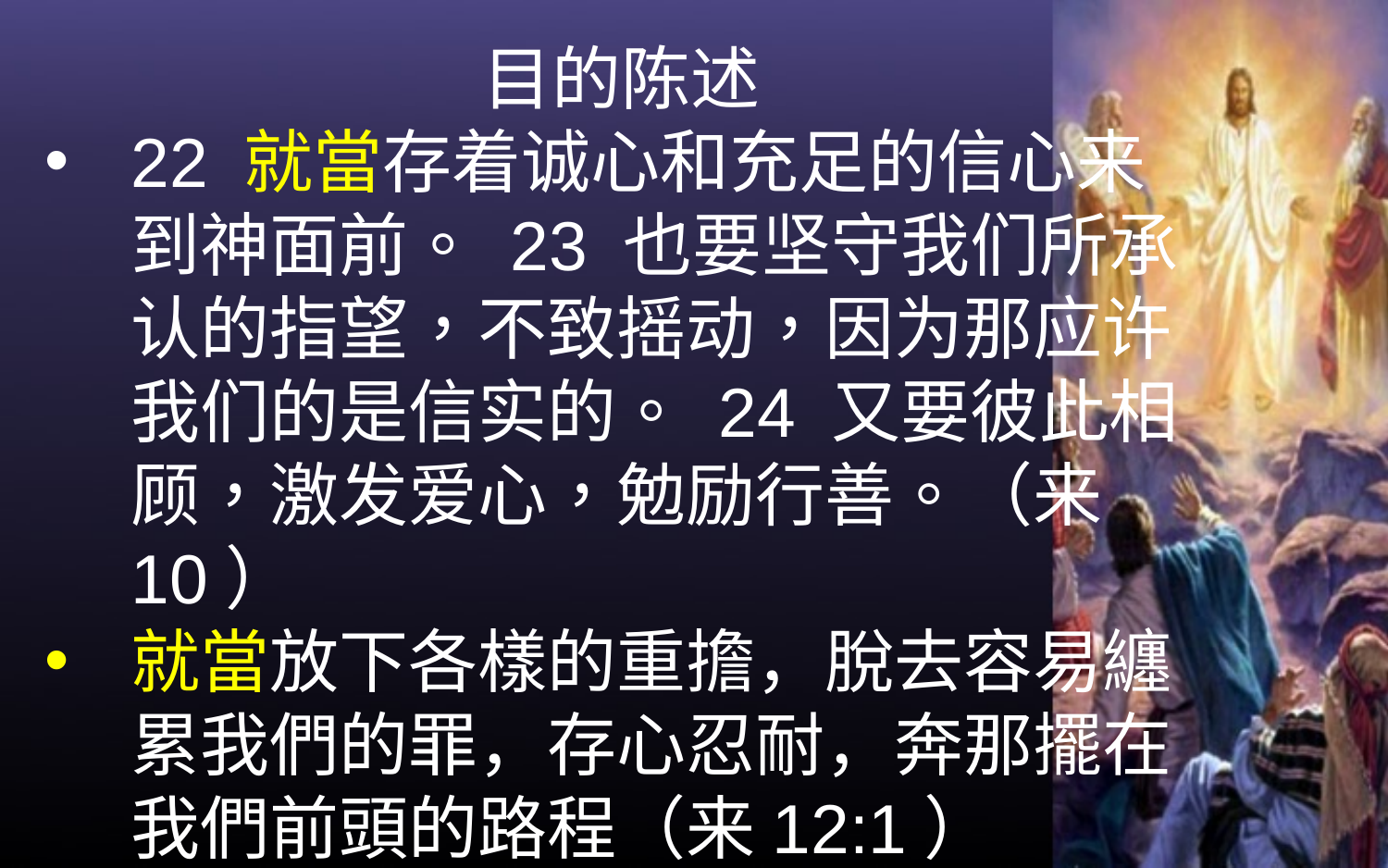

目的陈述
22 就當存着诚心和充足的信心来到神面前。 23 也要坚守我们所承认的指望，不致摇动，因为那应许我们的是信实的。 24 又要彼此相顾，激发爱心，勉励行善。（来10）
就當放下各樣的重擔，脫去容易纏累我們的罪，存心忍耐，奔那擺在我們前頭的路程（来12:1）